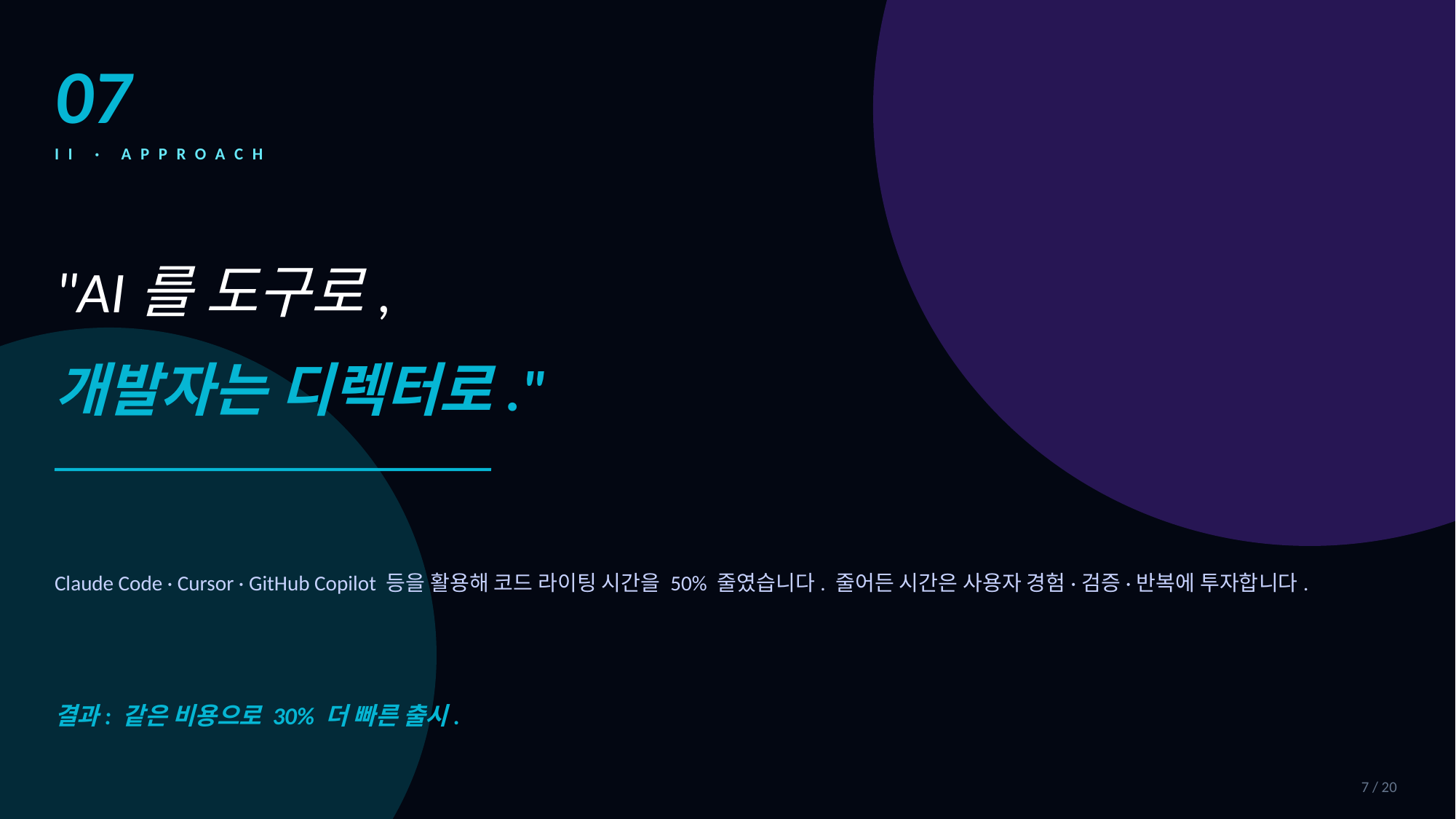

07
II · APPROACH
"AI를 도구로,

개발자는 디렉터로."

Claude Code · Cursor · GitHub Copilot 등을 활용해 코드 라이팅 시간을 50% 줄였습니다. 줄어든 시간은 사용자 경험·검증·반복에 투자합니다.
결과: 같은 비용으로 30% 더 빠른 출시.
7 / 20